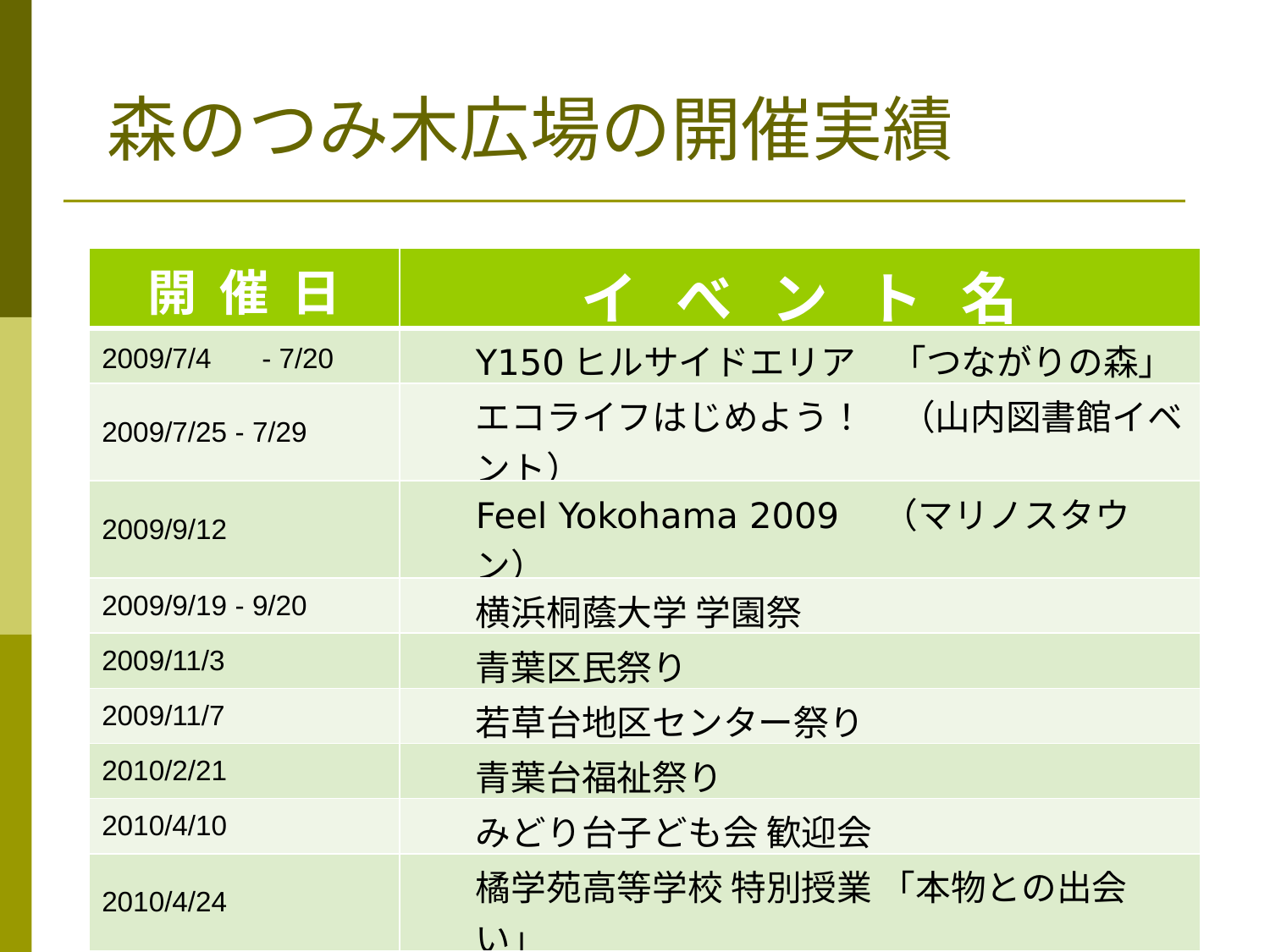

森のつみ木広場の開催実績
| 開 催 日 | イ べ ン ト 名 |
| --- | --- |
| 2009/7/4 　- 7/20 | Y150ヒルサイドエリア　「つながりの森」 |
| 2009/7/25 - 7/29 | エコライフはじめよう！　（山内図書館イベント） |
| 2009/9/12 | Feel Yokohama 2009　（マリノスタウン） |
| 2009/9/19 - 9/20 | 横浜桐蔭大学 学園祭 |
| 2009/11/3 | 青葉区民祭り |
| 2009/11/7 | 若草台地区センター祭り |
| 2010/2/21 | 青葉台福祉祭り |
| 2010/4/10 | みどり台子ども会 歓迎会 |
| 2010/4/24 | 橘学苑高等学校 特別授業 「本物との出会い」 |
| 2010/5/28 | いぶき野小学校はまっ子ふれあいスクール |